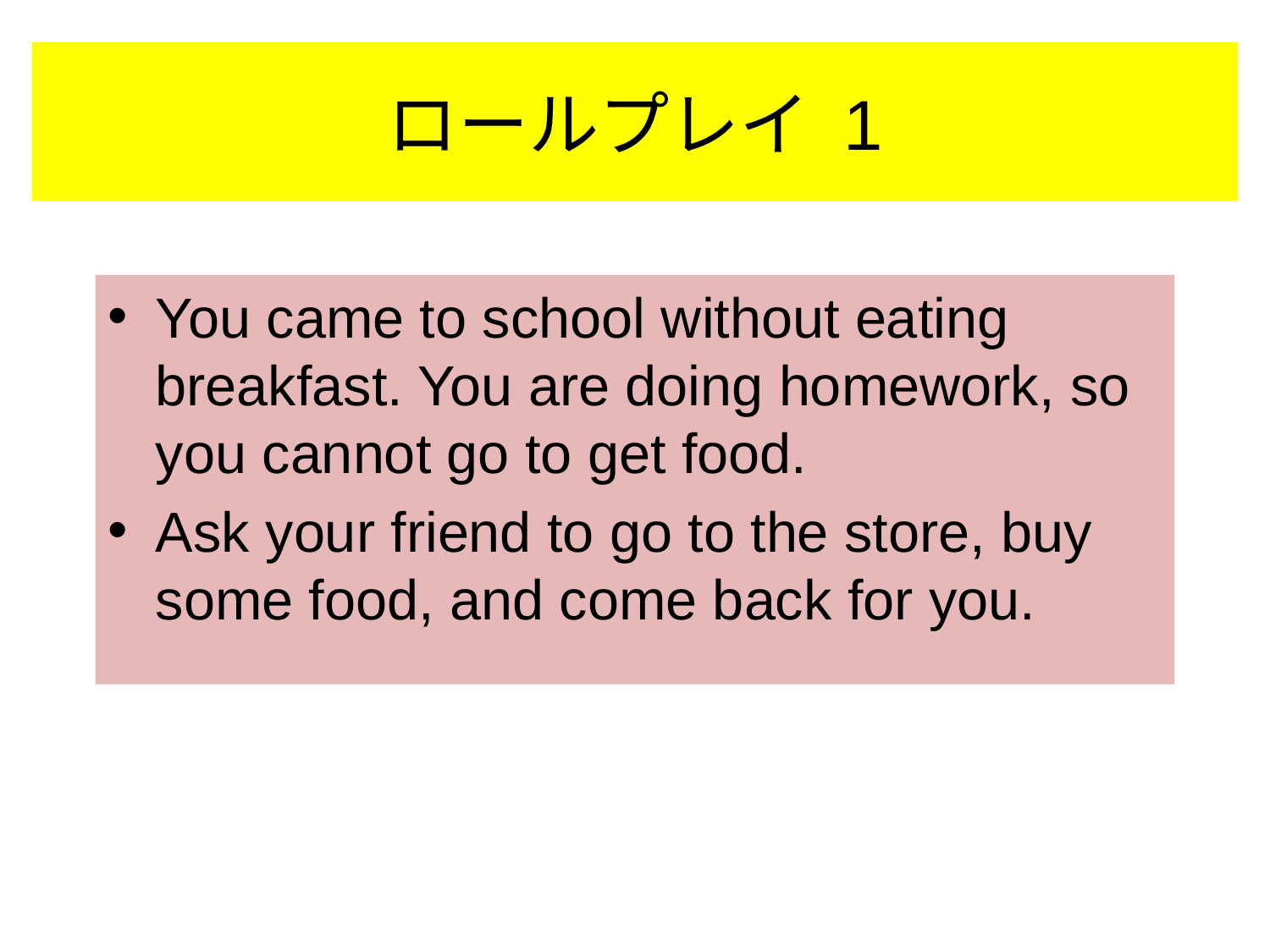

# ロールプレイ 1
You came to school without eating breakfast. You are doing homework, so you cannot go to get food.
Ask your friend to go to the store, buy some food, and come back for you.